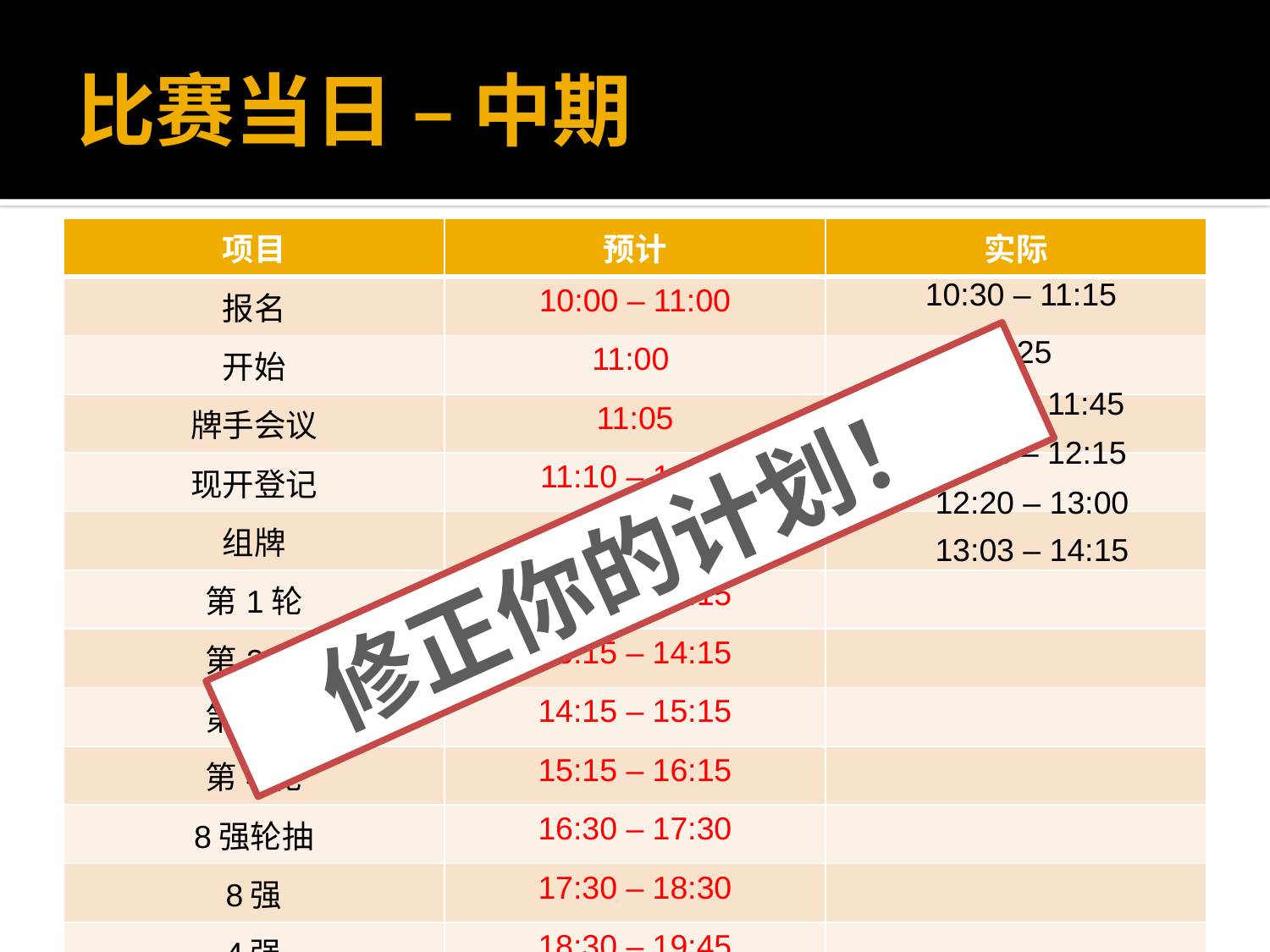

# 比赛当日 – 中期
| 项目 | 预计 | 实际 |
| --- | --- | --- |
| 报名 | 10:00 – 11:00 |  |
| 开始 | 11:00 |  |
| 牌手会议 | 11:05 |  |
| 现开登记 | 11:10 – 11:30 |  |
| 组牌 | 11:35 – 12:05 |  |
| 第1轮 | 12:15 – 13:15 |  |
| 第2轮 | 13:15 – 14:15 |  |
| 第3轮 | 14:15 – 15:15 |  |
| 第4轮 | 15:15 – 16:15 |  |
| 8强轮抽 | 16:30 – 17:30 |  |
| 8强 | 17:30 – 18:30 |  |
| 4强 | 18:30 – 19:45 |  |
| 决赛 | 19:45 – 21:00 |  |
10:30 – 11:15
11:25
11:27 – 11:45
11:45 – 12:15
12:20 – 13:00
修正你的计划！
13:03 – 14:15